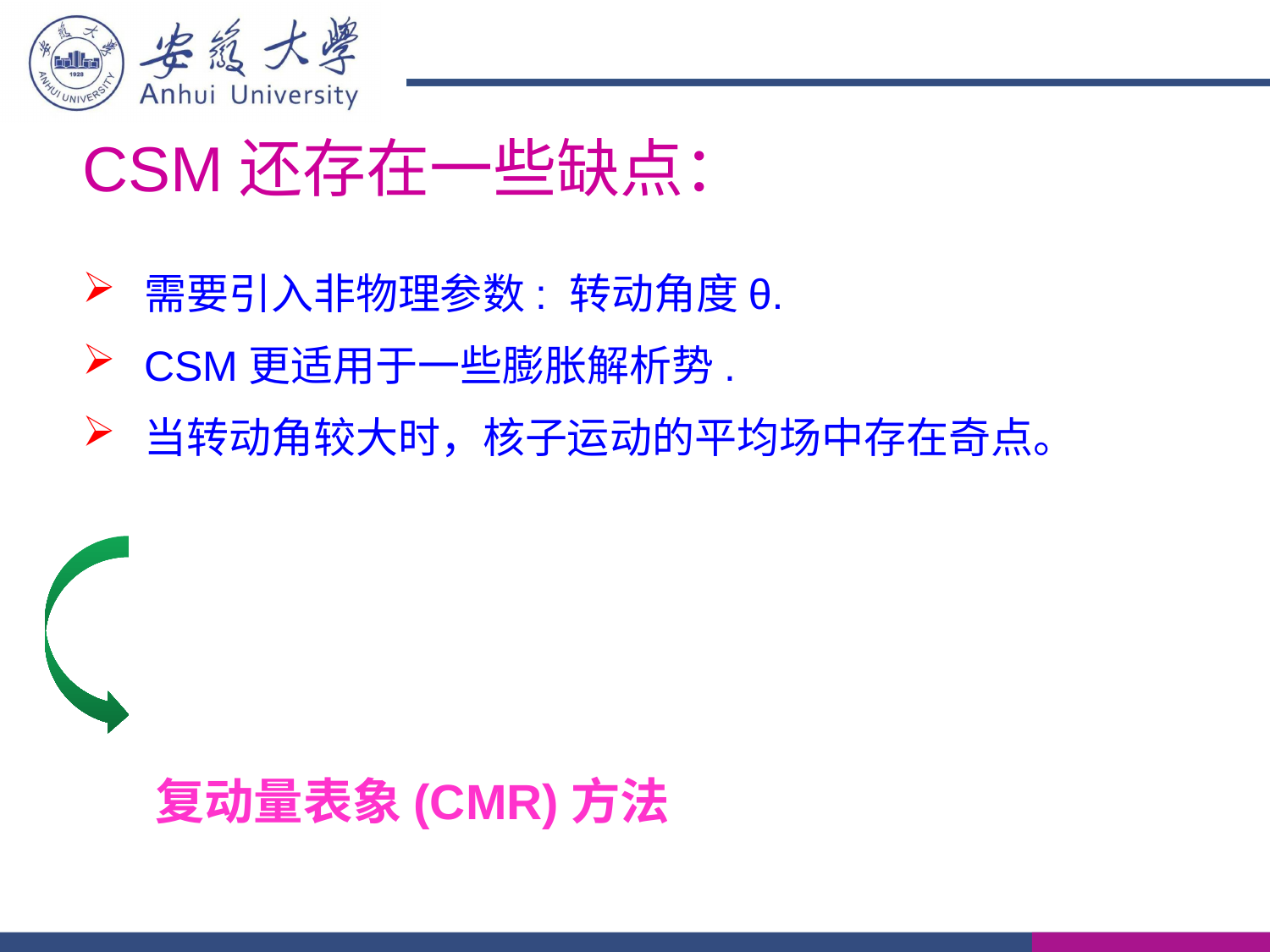

CSM还存在一些缺点：
需要引入非物理参数: 转动角度θ.
CSM更适用于一些膨胀解析势.
当转动角较大时，核子运动的平均场中存在奇点。

复动量表象(CMR)方法